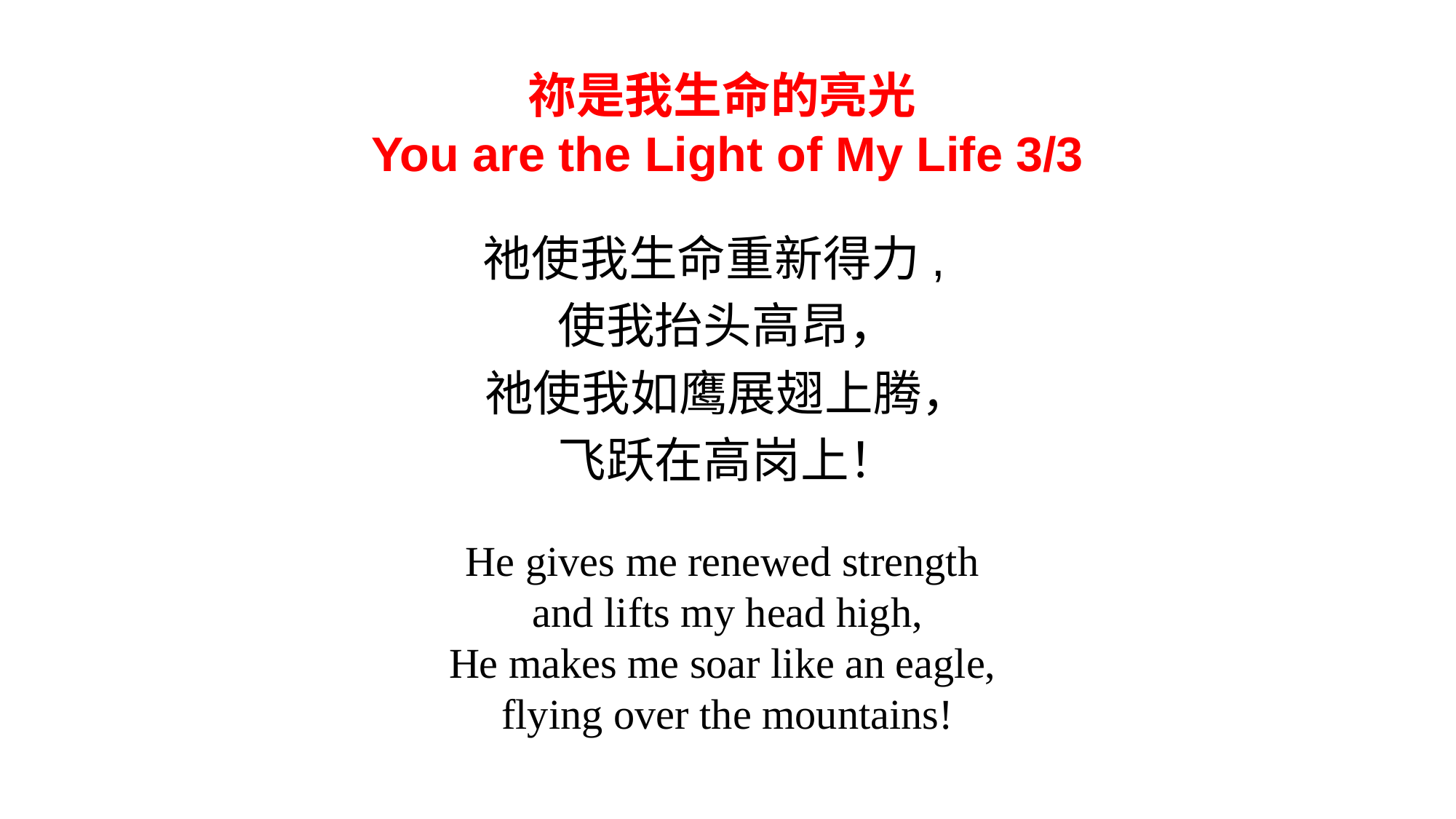

# 祢是我生命的亮光 You are the Light of My Life 3/3
祂使我生命重新得力,
使我抬头高昂，
祂使我如鹰展翅上腾，
飞跃在高岗上！

He gives me renewed strength
and lifts my head high,
He makes me soar like an eagle,
flying over the mountains!